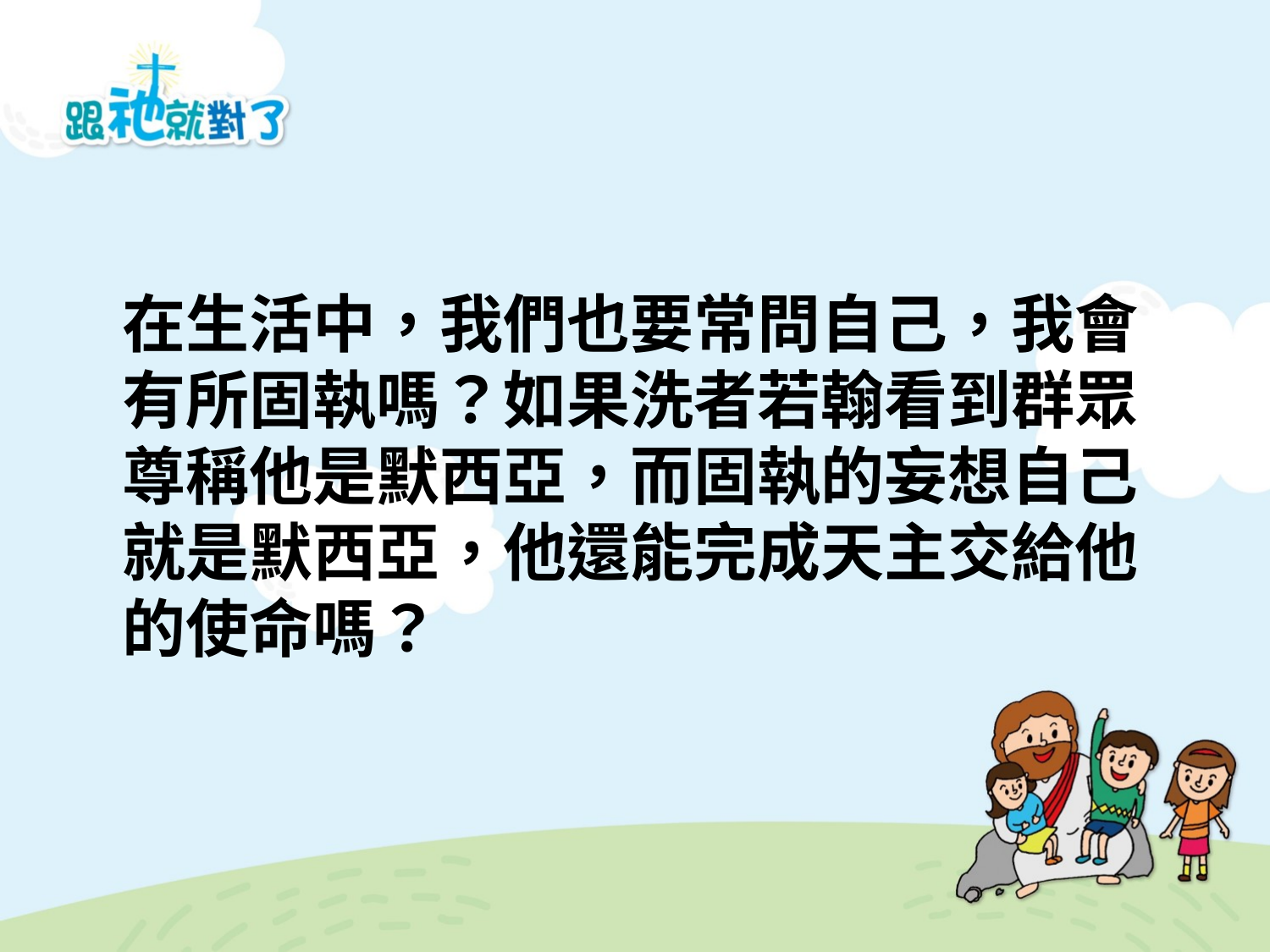

在生活中，我們也要常問自己，我會有所固執嗎？如果洗者若翰看到群眾尊稱他是默西亞，而固執的妄想自己就是默西亞，他還能完成天主交給他的使命嗎？